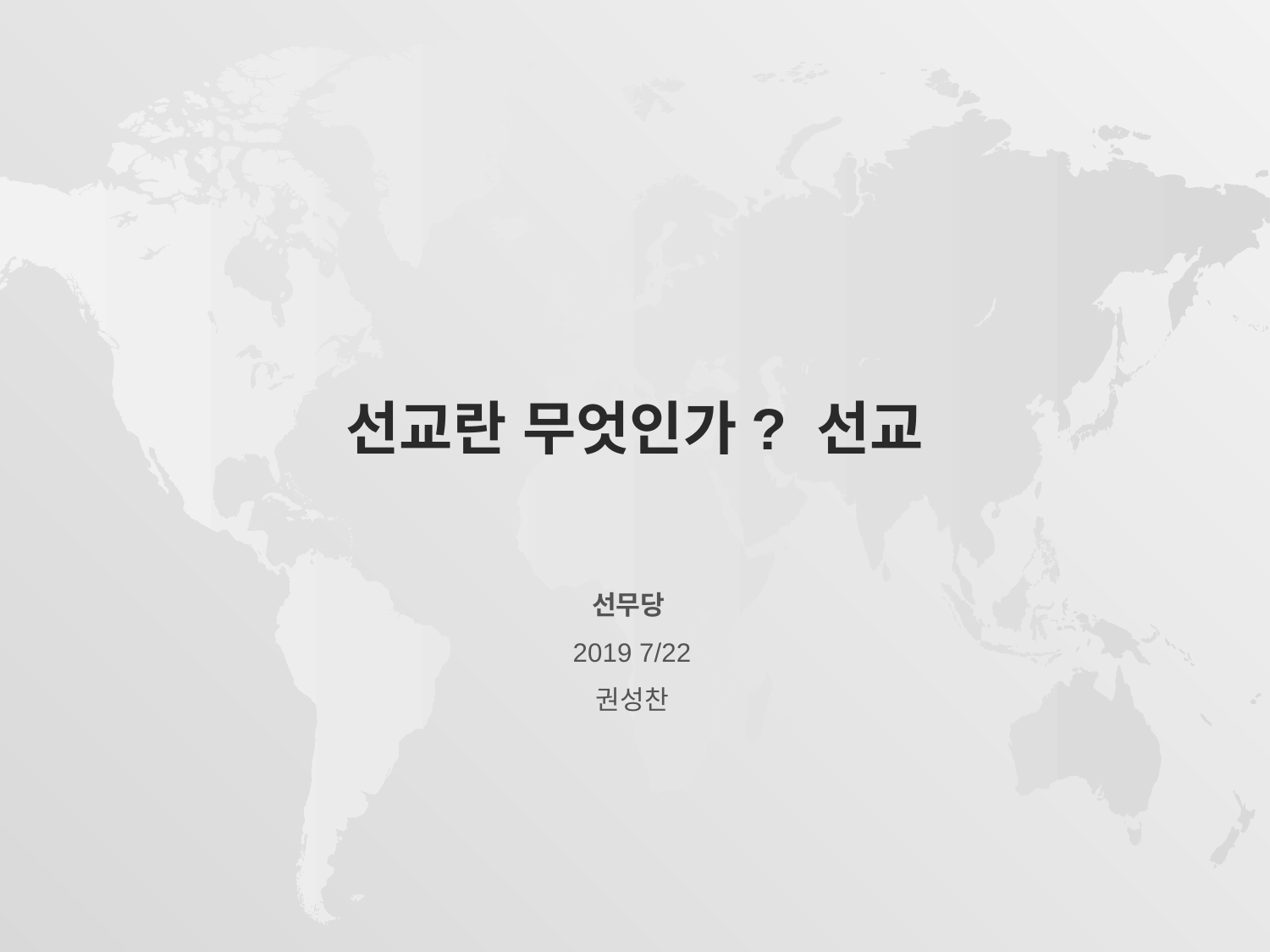

# 선교란 무엇인가? 선교
선무당
2019 7/22
권성찬